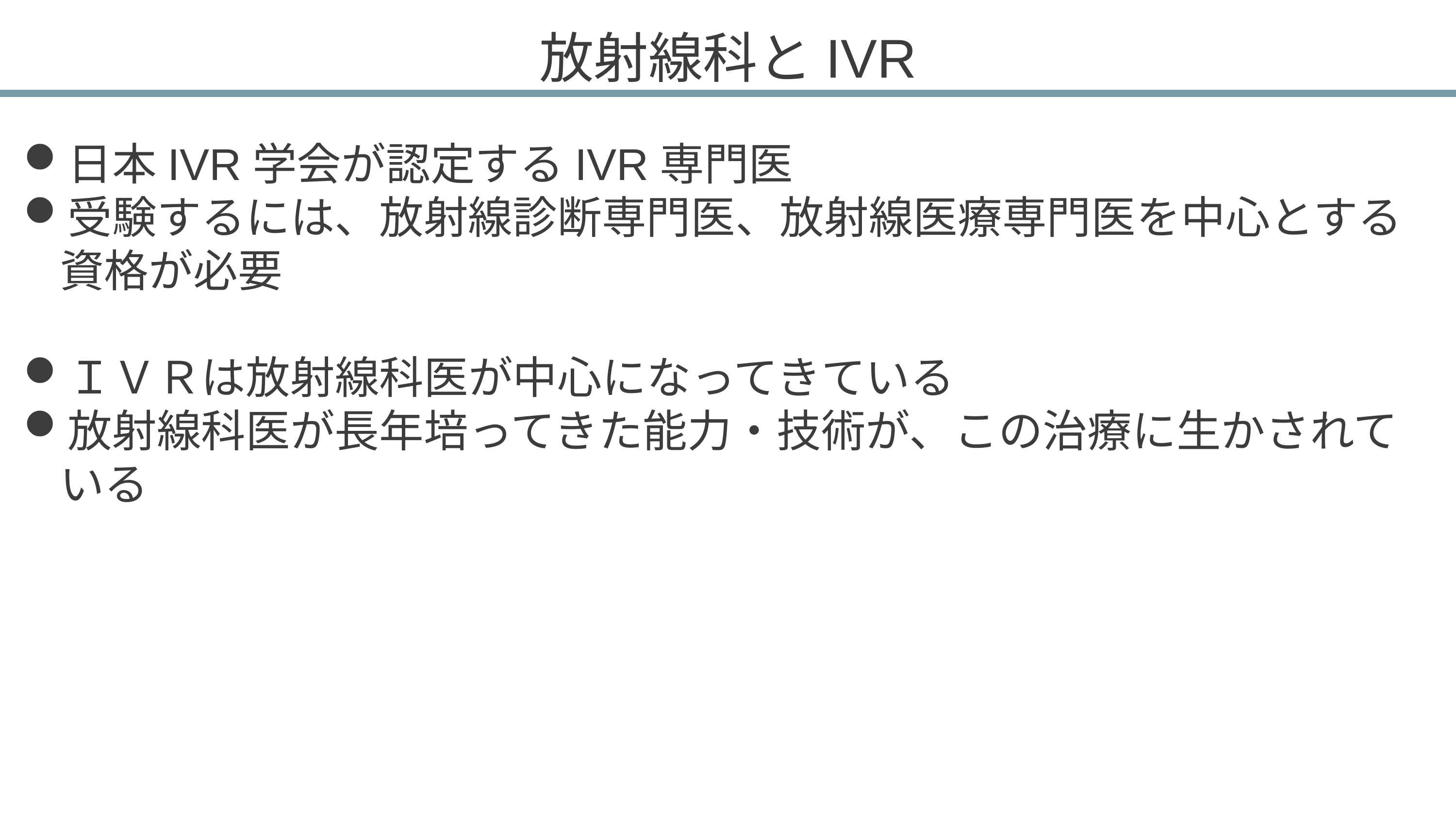

# 放射線科とIVR
日本IVR学会が認定するIVR専門医
受験するには、放射線診断専門医、放射線医療専門医を中心とする資格が必要

ＩＶＲは放射線科医が中心になってきている
放射線科医が長年培ってきた能力・技術が、この治療に生かされている